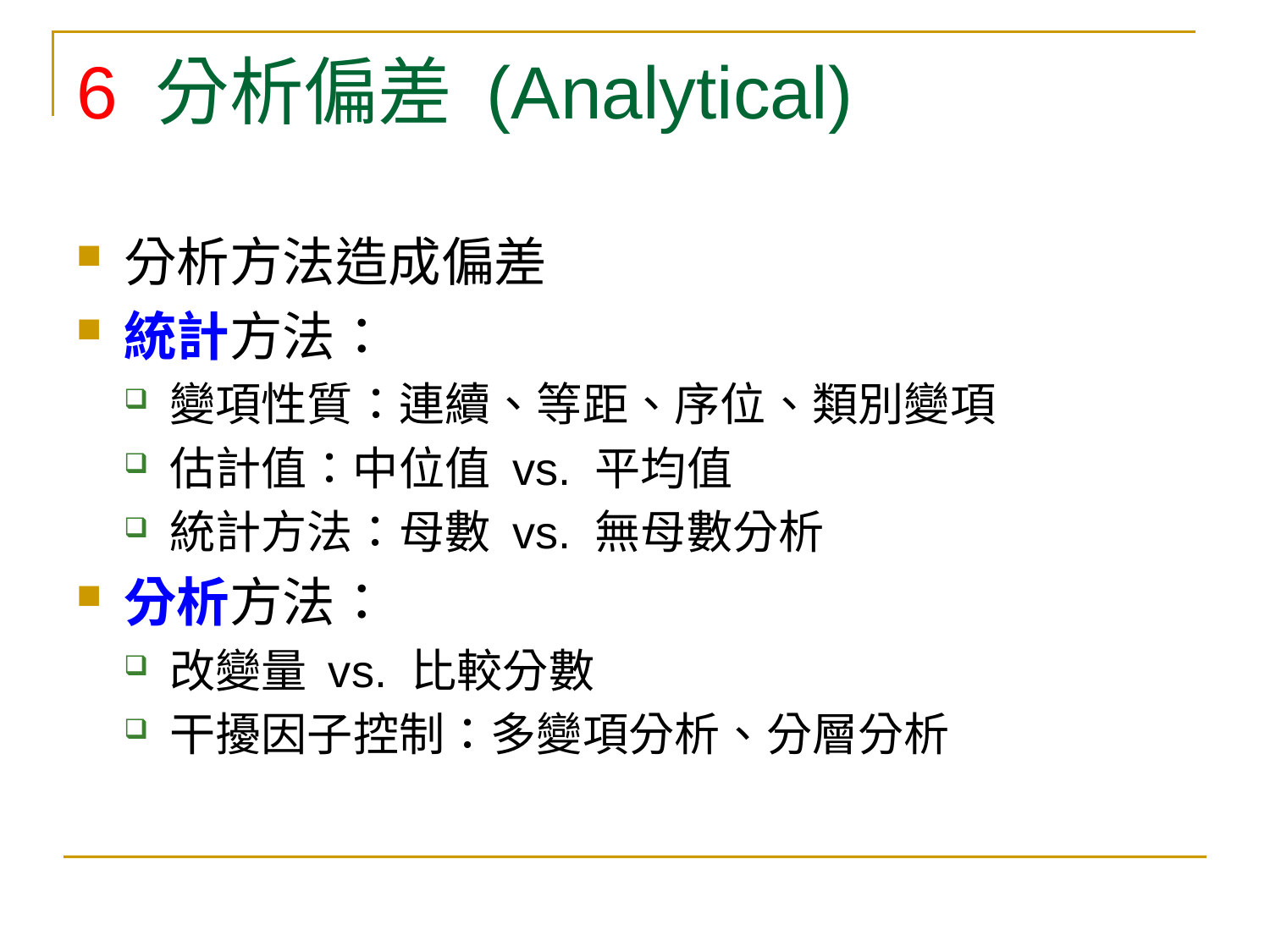

# 6 分析偏差 (Analytical)
分析方法造成偏差
統計方法：
變項性質：連續、等距、序位、類別變項
估計值：中位值 vs. 平均值
統計方法：母數 vs. 無母數分析
分析方法：
改變量 vs. 比較分數
干擾因子控制：多變項分析、分層分析